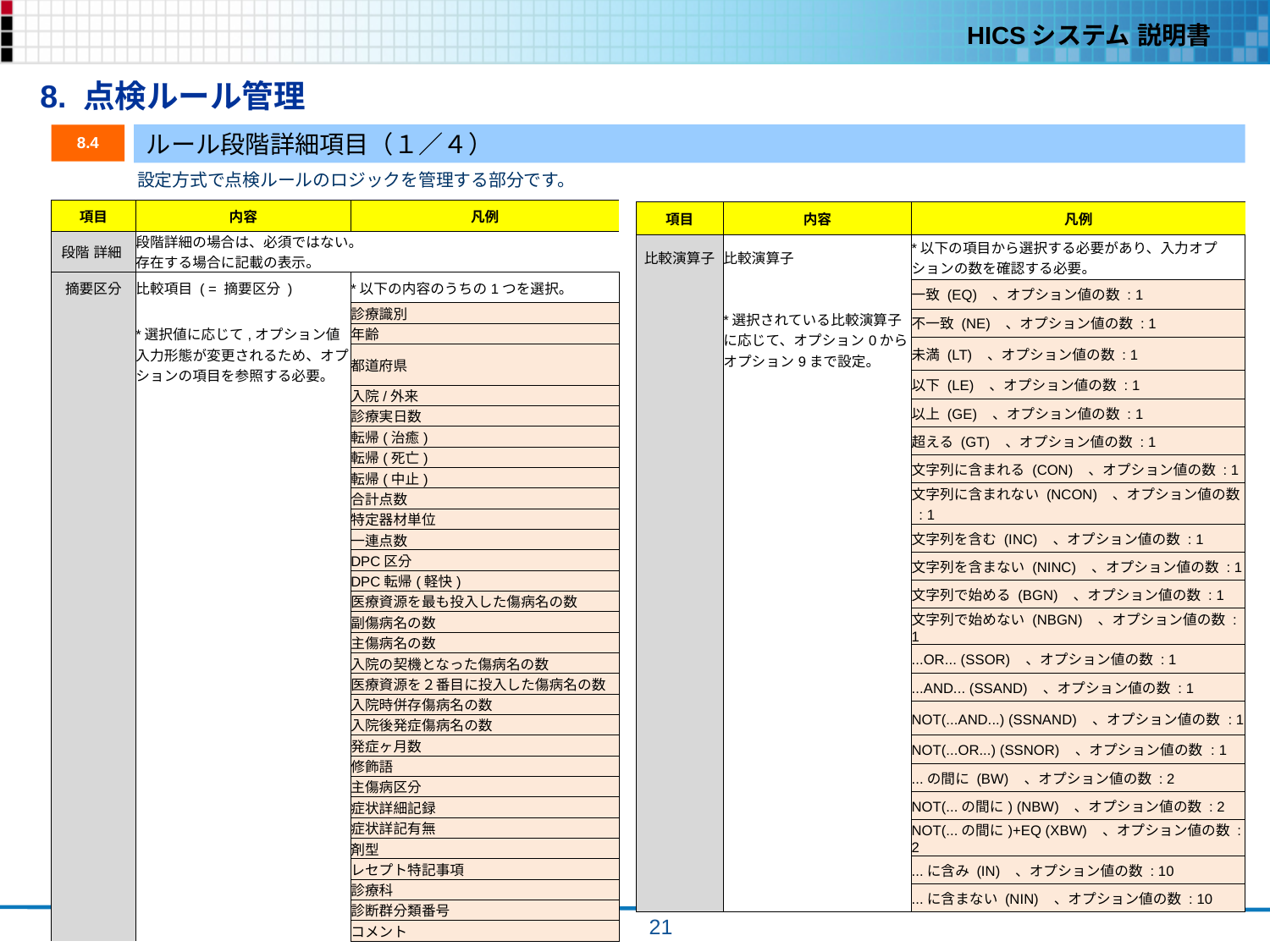

8. 点検ルール管理
ルール段階詳細項目（１／４）
8.4
設定方式で点検ルールのロジックを管理する部分です。
| 項目 | 内容 | 凡例 |
| --- | --- | --- |
| 段階 詳細 | 段階詳細の場合は、必須ではない。存在する場合に記載の表示。 |  |
| 摘要区分 | 比較項目 ( = 摘要区分 ) | \*以下の内容のうちの1つを選択。 |
|  |  | 診療識別 |
|  | \*選択値に応じて,オプション値入力形態が変更されるため、オプションの項目を参照する必要。 | 年齢 |
|  |  | 都道府県 |
|  |  | 入院/外来 |
|  |  | 診療実日数 |
|  |  | 転帰(治癒) |
|  |  | 転帰(死亡) |
|  |  | 転帰(中止) |
|  |  | 合計点数 |
|  |  | 特定器材単位 |
|  |  | 一連点数 |
|  |  | DPC区分 |
|  |  | DPC転帰(軽快) |
|  |  | 医療資源を最も投入した傷病名の数 |
|  |  | 副傷病名の数 |
|  |  | 主傷病名の数 |
|  |  | 入院の契機となった傷病名の数 |
|  |  | 医療資源を２番目に投入した傷病名の数 |
|  |  | 入院時併存傷病名の数 |
|  |  | 入院後発症傷病名の数 |
|  |  | 発症ヶ月数 |
|  |  | 修飾語 |
|  |  | 主傷病区分 |
|  |  | 症状詳細記録 |
|  |  | 症状詳記有無 |
|  |  | 剤型 |
|  |  | レセプト特記事項 |
|  |  | 診療科 |
|  |  | 診断群分類番号 |
|  |  | コメント |
| 項目 | 内容 | 凡例 |
| --- | --- | --- |
| 比較演算子 | 比較演算子 | \*以下の項目から選択する必要があり、入力オプションの数を確認する必要。 |
|  |  | 一致 (EQ) 、オプション値の数 : 1 |
|  | \*選択されている比較演算子に応じて、オプション0からオプション9まで設定。 | 不一致 (NE) 、オプション値の数 : 1 |
|  |  | 未満 (LT) 、オプション値の数 : 1 |
|  |  | 以下 (LE) 、オプション値の数 : 1 |
|  |  | 以上 (GE) 、オプション値の数 : 1 |
|  |  | 超える (GT) 、オプション値の数 : 1 |
|  |  | 文字列に含まれる (CON) 、オプション値の数 : 1 |
|  |  | 文字列に含まれない (NCON) 、オプション値の数 : 1 |
|  |  | 文字列を含む (INC) 、オプション値の数 : 1 |
|  |  | 文字列を含まない (NINC) 、オプション値の数 : 1 |
|  |  | 文字列で始める (BGN) 、オプション値の数 : 1 |
|  |  | 文字列で始めない (NBGN) 、オプション値の数 : 1 |
|  |  | ...OR... (SSOR) 、オプション値の数 : 1 |
|  |  | ...AND... (SSAND) 、オプション値の数 : 1 |
|  |  | NOT(...AND...) (SSNAND) 、オプション値の数 : 1 |
|  |  | NOT(...OR...) (SSNOR) 、オプション値の数 : 1 |
|  |  | ...の間に (BW) 、オプション値の数 : 2 |
|  |  | NOT(...の間に) (NBW) 、オプション値の数 : 2 |
|  |  | NOT(...の間に)+EQ (XBW) 、オプション値の数 : 2 |
|  |  | ...に含み (IN) 、オプション値の数 : 10 |
|  |  | ...に含まない (NIN) 、オプション値の数 : 10 |
21